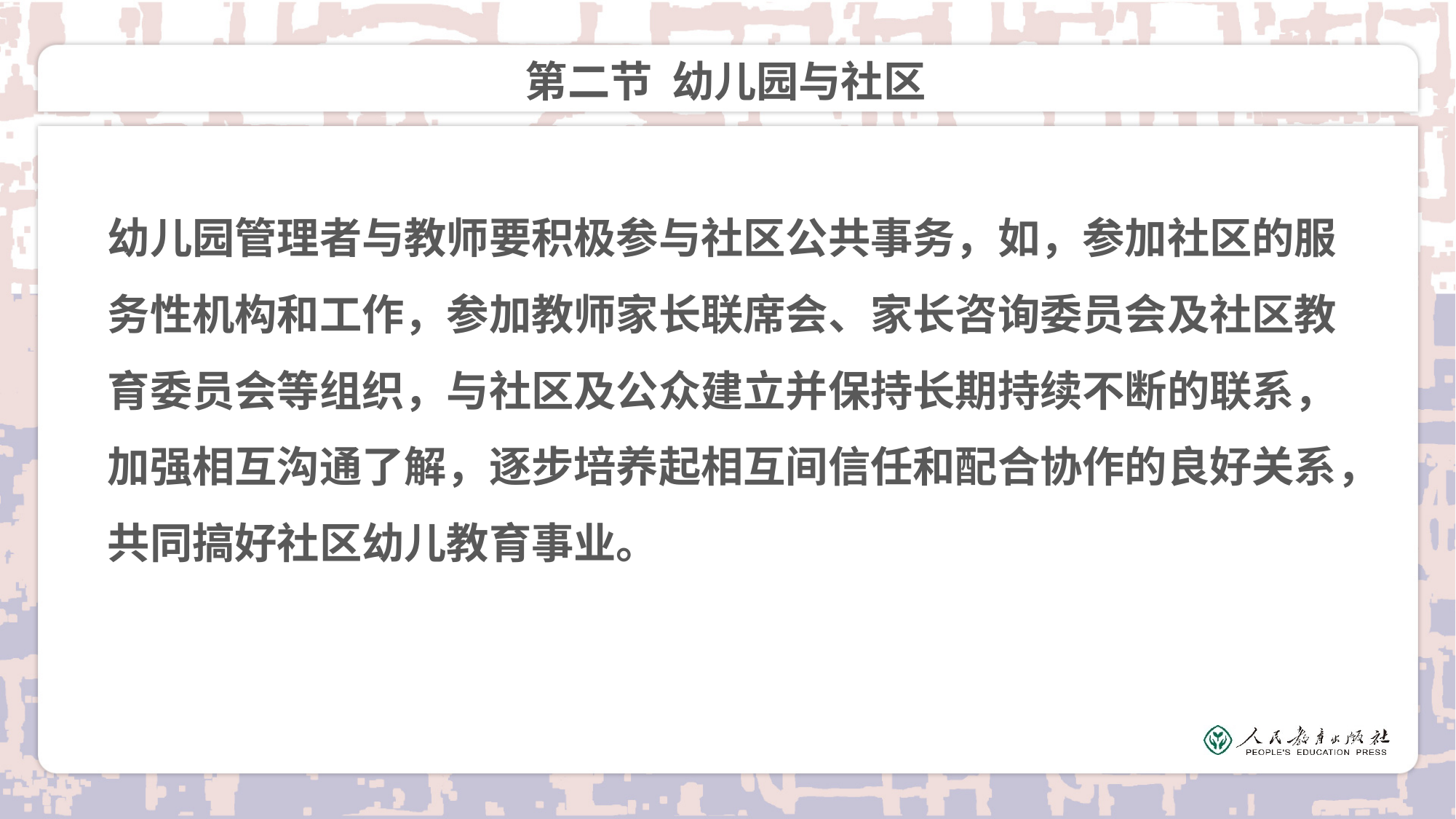

# 第二节  幼儿园与社区
幼儿园管理者与教师要积极参与社区公共事务，如，参加社区的服务性机构和工作，参加教师家长联席会、家长咨询委员会及社区教育委员会等组织，与社区及公众建立并保持长期持续不断的联系，加强相互沟通了解，逐步培养起相互间信任和配合协作的良好关系，共同搞好社区幼儿教育事业。